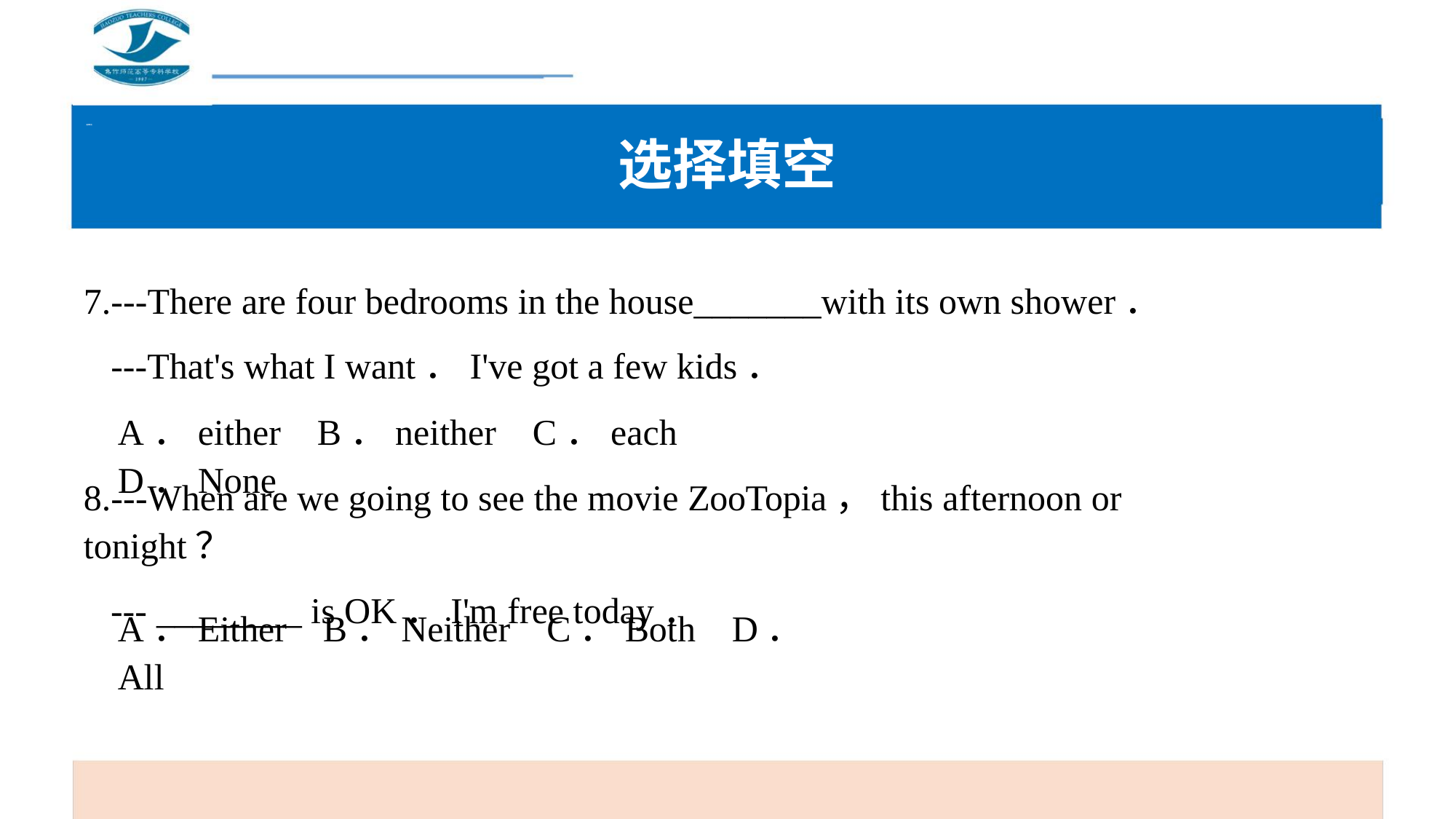

选择填空
选择填空。
7.---There are four bedrooms in the house_______with its own shower．
---That's what I want．I've got a few kids．
A．either B．neither C．each D．None
8.---When are we going to see the movie ZooTopia，this afternoon or tonight？
--- ________ is OK．I'm free today．
A．Either B．Neither C．Both D．All